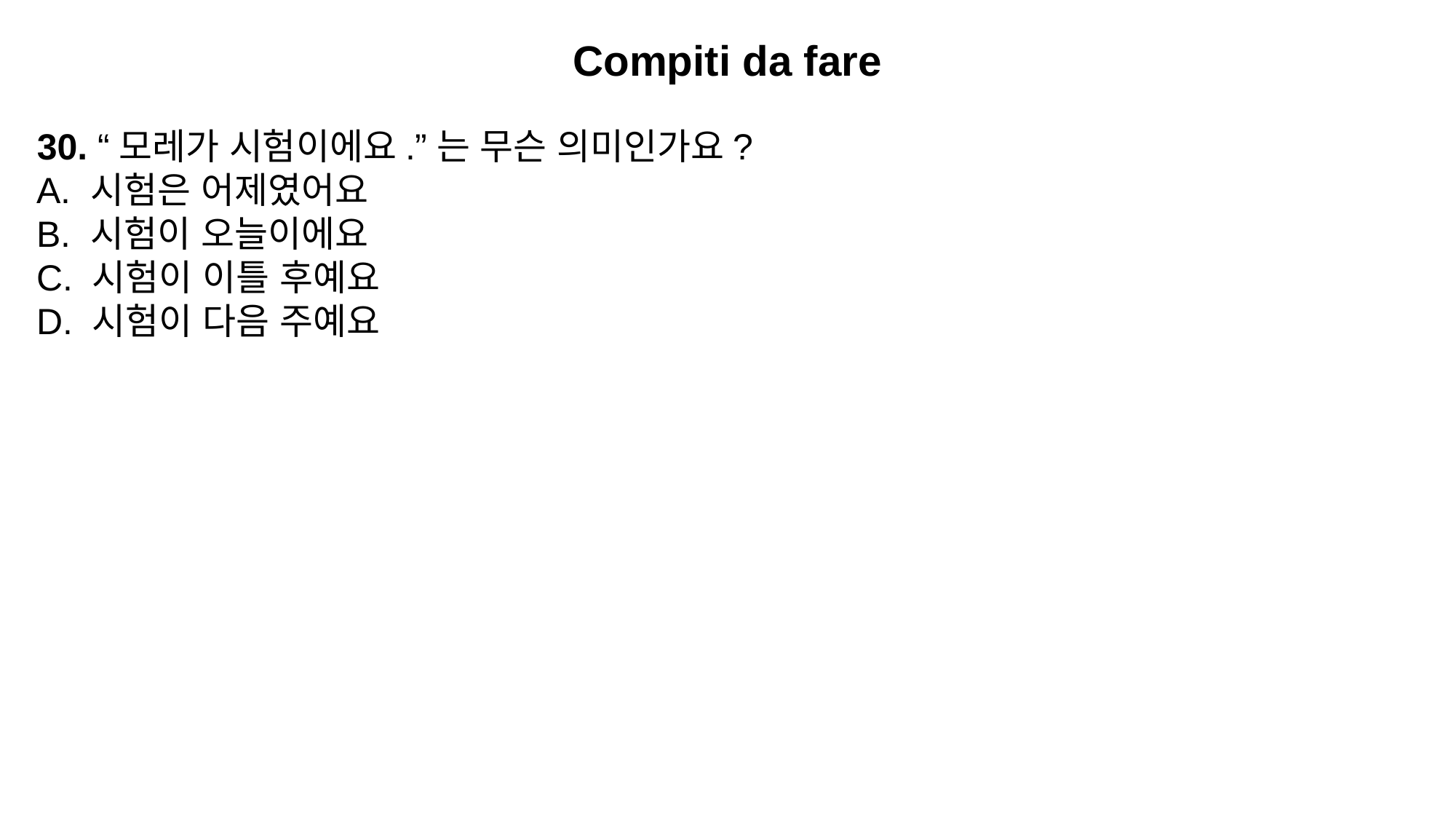

Compiti da fare
30. “모레가 시험이에요.”는 무슨 의미인가요?
A. 시험은 어제였어요
B. 시험이 오늘이에요
C. 시험이 이틀 후예요
D. 시험이 다음 주예요